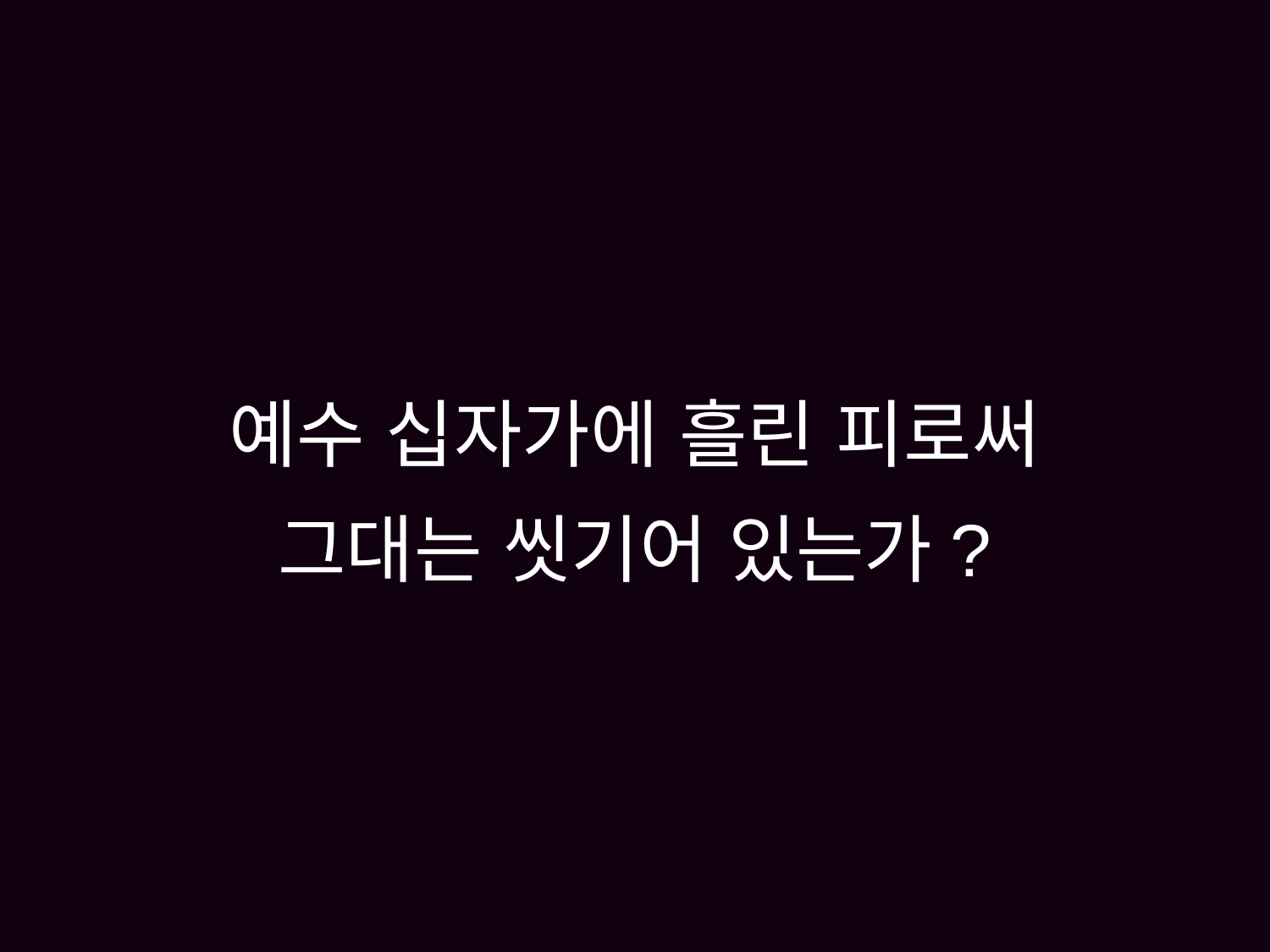

# 예수 십자가에 흘린 피로써 그대는 씻기어 있는가?